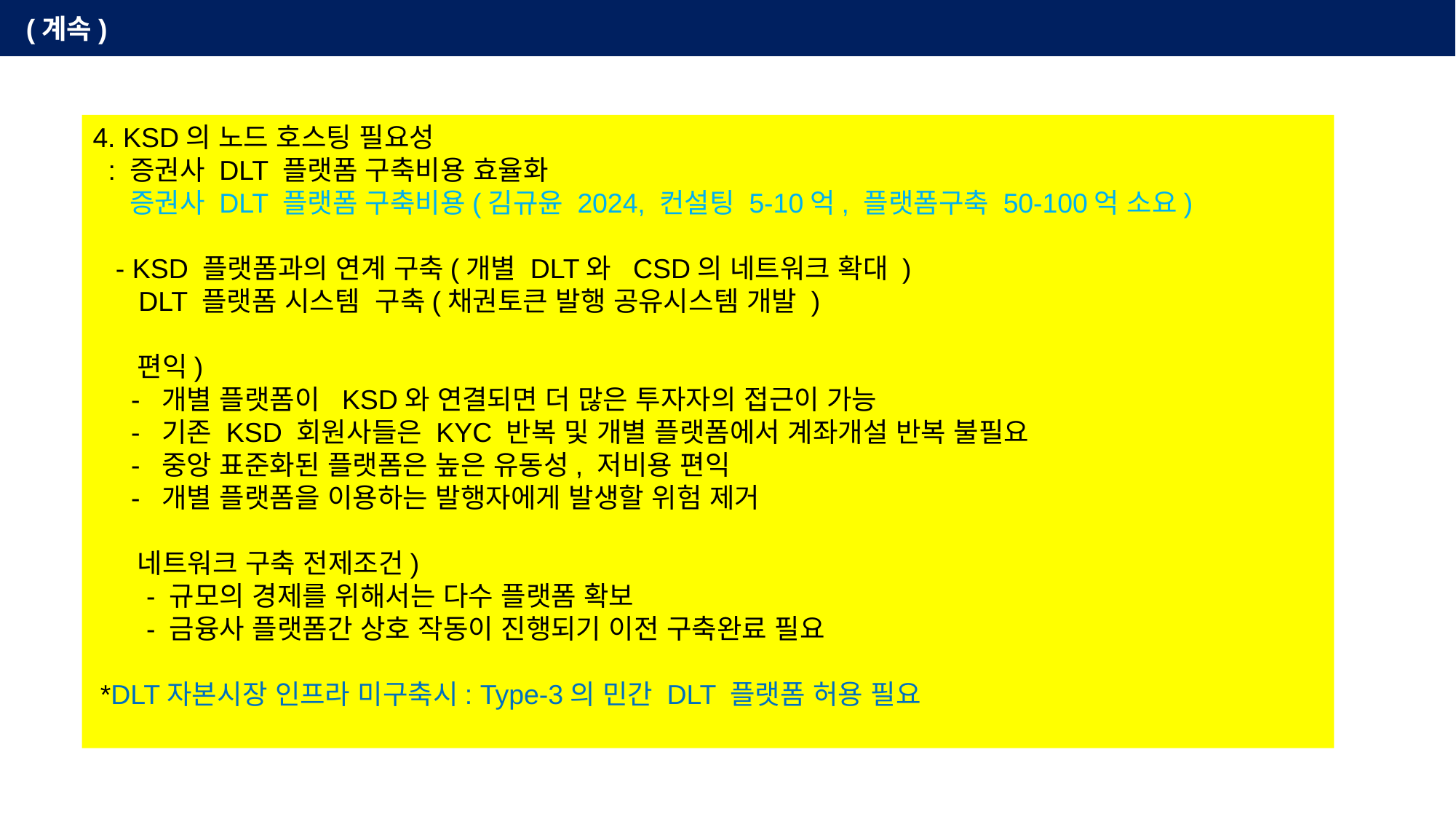

(계속)
「금융중심지 육성 토큰증권 전문가 포럼」
4. KSD의 노드 호스팅 필요성
  : 증권사 DLT 플랫폼 구축비용 효율화
    증권사 DLT 플랫폼 구축비용(김규윤 2024, 컨설팅 5-10억, 플랫폼구축 50-100억 소요)

   - KSD 플랫폼과의 연계 구축(개별 DLT와  CSD의 네트워크 확대 )
      DLT 플랫폼 시스템  구축(채권토큰 발행 공유시스템 개발 )

     편익)
     -  개별 플랫폼이  KSD와 연결되면 더 많은 투자자의 접근이 가능
     -  기존 KSD 회원사들은 KYC 반복 및 개별 플랫폼에서 계좌개설 반복 불필요
     -  중앙 표준화된 플랫폼은 높은 유동성, 저비용 편익
     -  개별 플랫폼을 이용하는 발행자에게 발생할 위험 제거

     네트워크 구축 전제조건)
       - 규모의 경제를 위해서는 다수 플랫폼 확보
       - 금융사 플랫폼간 상호 작동이 진행되기 이전 구축완료 필요

 *DLT자본시장 인프라 미구축시: Type-3의 민간 DLT 플랫폼 허용 필요